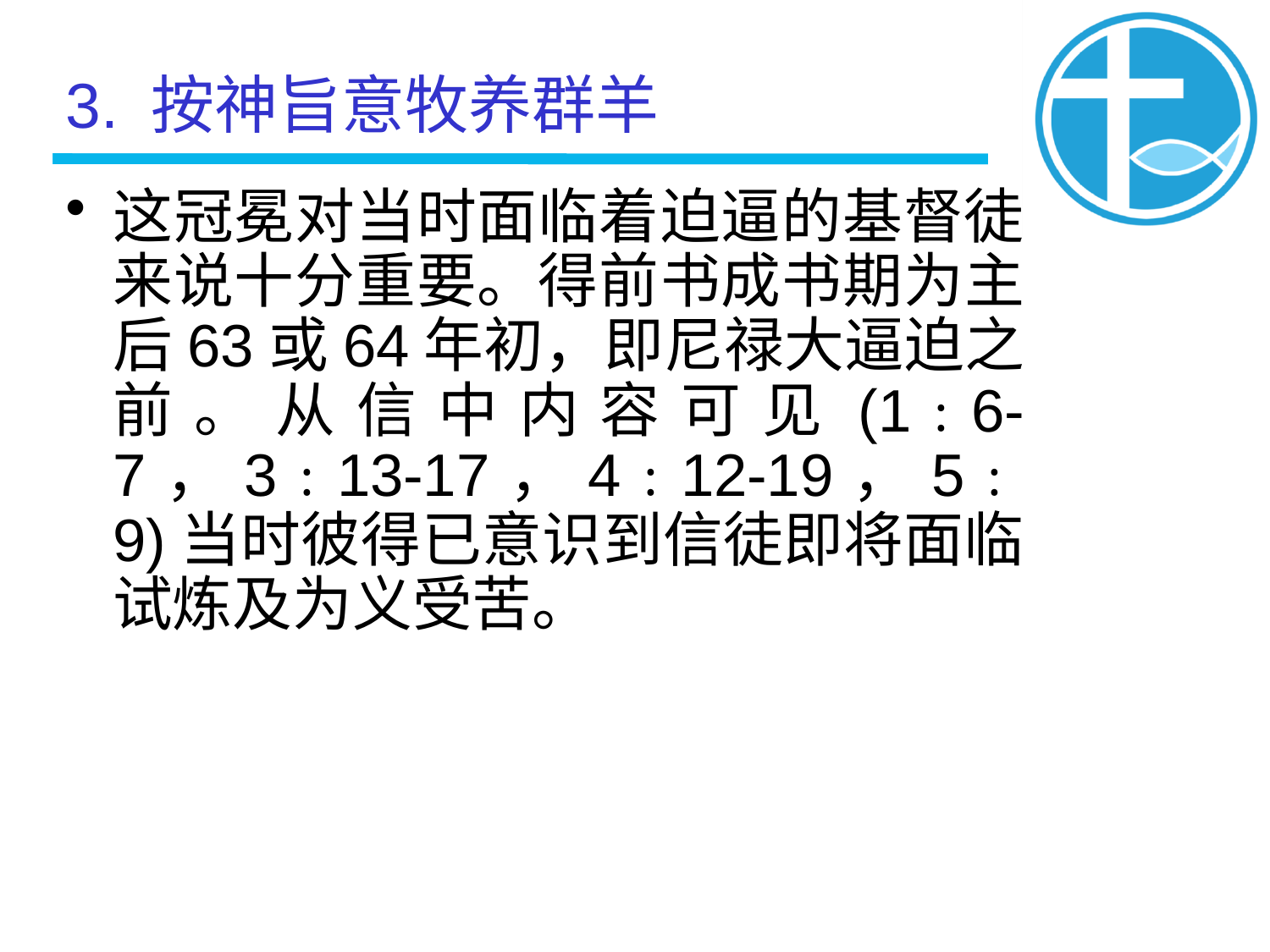

3. 按神旨意牧养群羊
这冠冕对当时面临着迫逼的基督徒来说十分重要。得前书成书期为主后63或64年初，即尼禄大逼迫之前。从信中内容可见(1﹕6-7，3﹕13-17，4﹕12-19，5﹕9)当时彼得已意识到信徒即将面临试炼及为义受苦。